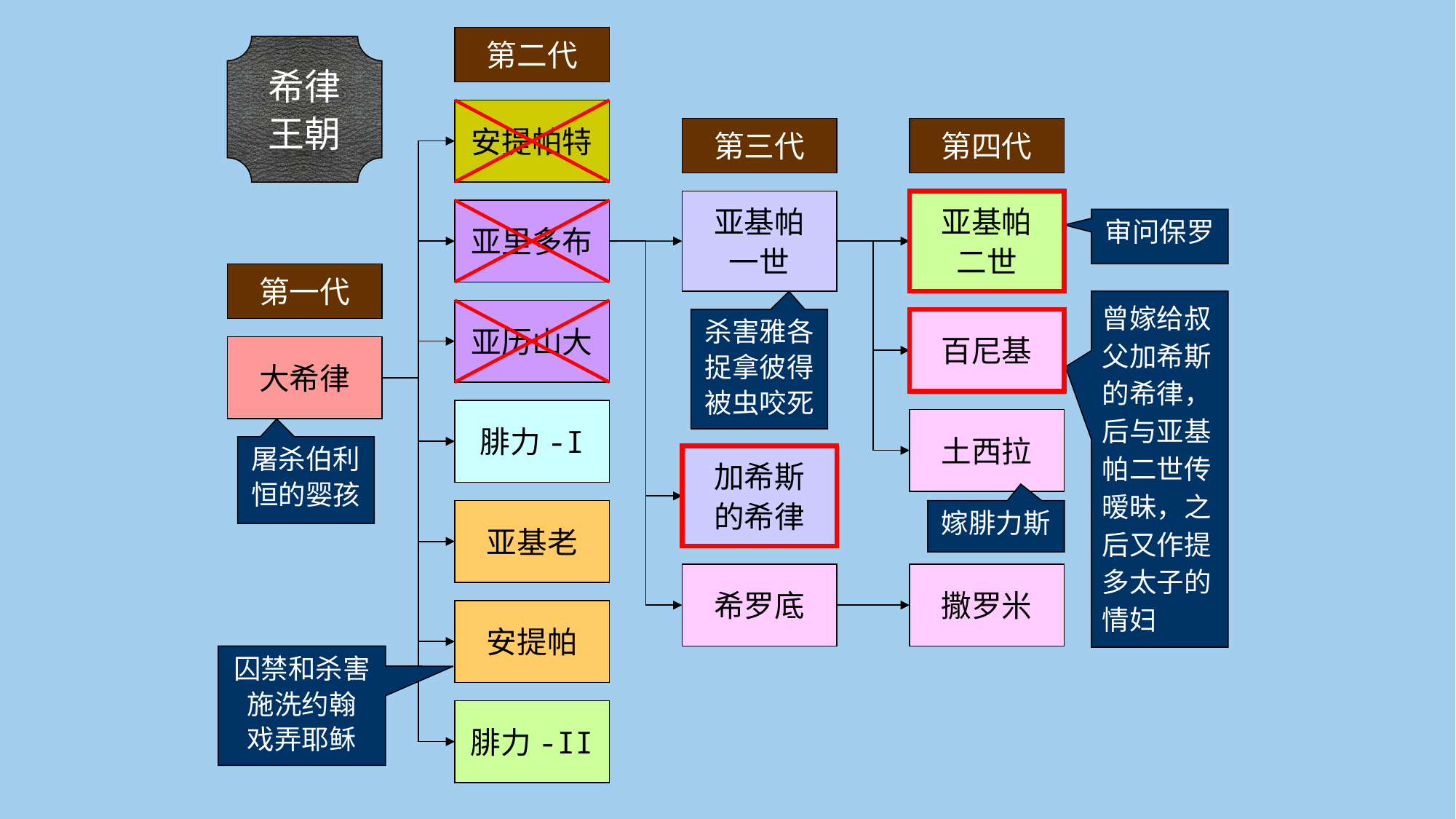

第二代
希律
王朝
安提帕特

第三代
第四代
亚基帕
一世
亚基帕
二世

亚里多布

审问保罗
第一代
曾嫁给叔父加希斯的希律，后与亚基帕二世传暧昧，之后又作提多太子的情妇
亚历山大

百尼基

杀害雅各
捉拿彼得
被虫咬死
大希律
腓力-I
土西拉
屠杀伯利
恒的婴孩
加希斯
的希律

亚基老
嫁腓力斯
希罗底
撒罗米
安提帕
囚禁和杀害
施洗约翰
戏弄耶稣
腓力-II